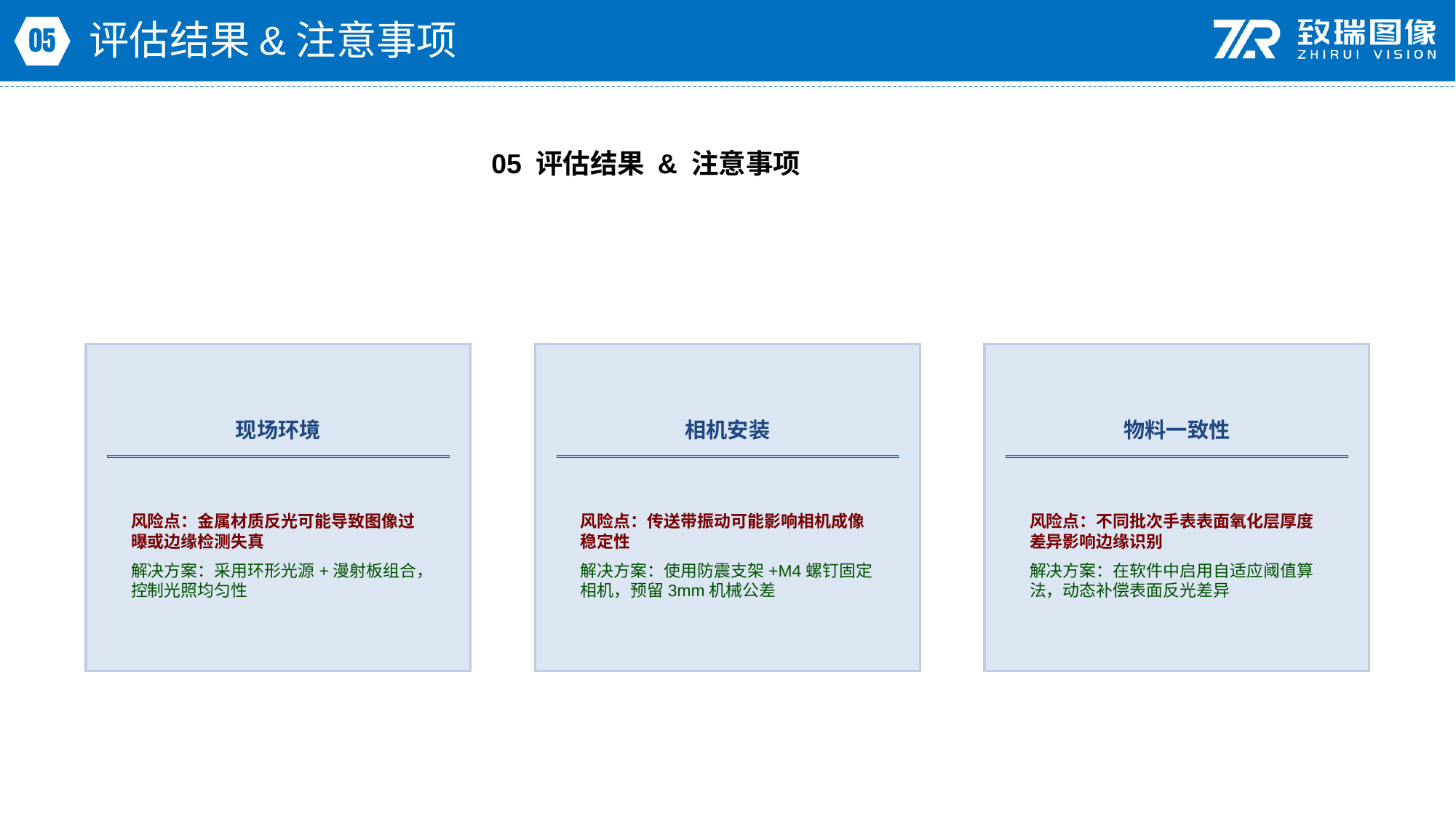

评估结果&注意事项
05

05 评估结果 & 注意事项

现场环境

相机安装

物料一致性

风险点：金属材质反光可能导致图像过曝或边缘检测失真
解决方案：采用环形光源+漫射板组合，控制光照均匀性

风险点：传送带振动可能影响相机成像稳定性
解决方案：使用防震支架+M4螺钉固定相机，预留3mm机械公差

风险点：不同批次手表表面氧化层厚度差异影响边缘识别
解决方案：在软件中启用自适应阈值算法，动态补偿表面反光差异